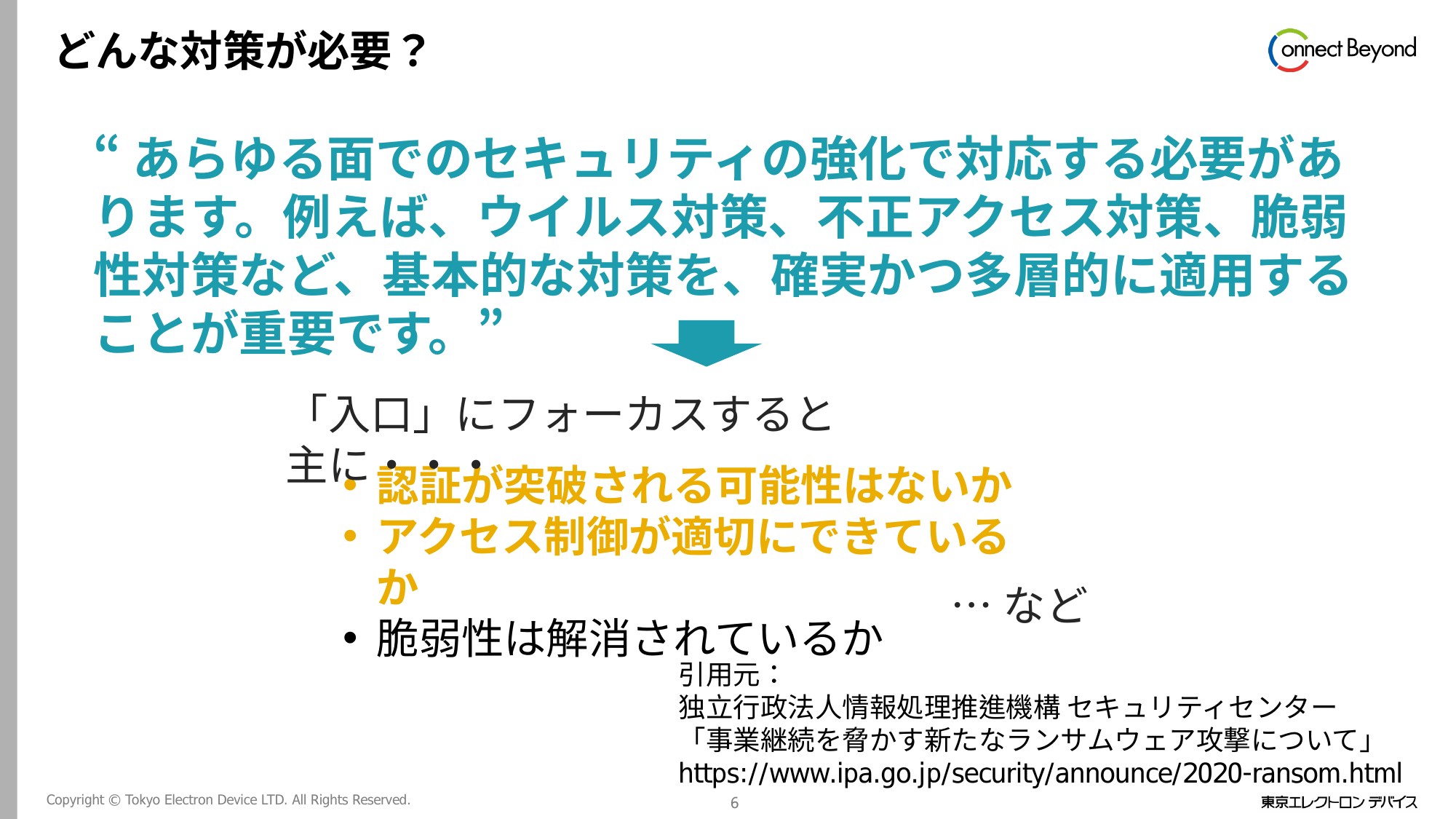

# どんな対策が必要？
“あらゆる面でのセキュリティの強化で対応する必要があります。例えば、ウイルス対策、不正アクセス対策、脆弱性対策など、基本的な対策を、確実かつ多層的に適用することが重要です。”

「入口」にフォーカスすると主に・・・
認証が突破される可能性はないか
アクセス制御が適切にできているか
脆弱性は解消されているか
…など
引用元：
独立行政法人情報処理推進機構 セキュリティセンター
「事業継続を脅かす新たなランサムウェア攻撃について」
https://www.ipa.go.jp/security/announce/2020-ransom.html